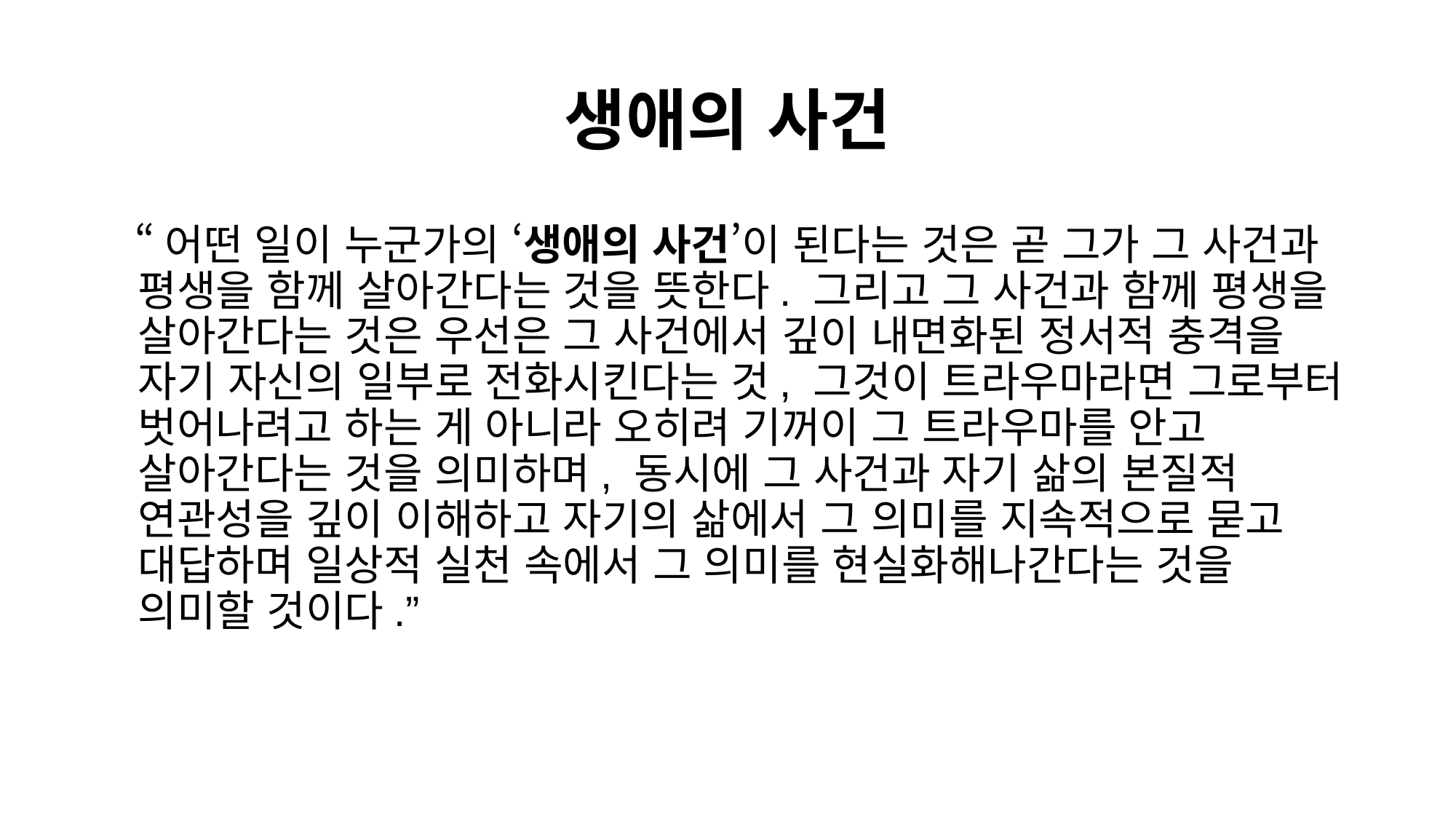

# 생애의 사건
  “어떤 일이 누군가의 ‘생애의 사건’이 된다는 것은 곧 그가 그 사건과 평생을 함께 살아간다는 것을 뜻한다. 그리고 그 사건과 함께 평생을 살아간다는 것은 우선은 그 사건에서 깊이 내면화된 정서적 충격을 자기 자신의 일부로 전화시킨다는 것, 그것이 트라우마라면 그로부터 벗어나려고 하는 게 아니라 오히려 기꺼이 그 트라우마를 안고 살아간다는 것을 의미하며, 동시에 그 사건과 자기 삶의 본질적 연관성을 깊이 이해하고 자기의 삶에서 그 의미를 지속적으로 묻고 대답하며 일상적 실천 속에서 그 의미를 현실화해나간다는 것을 의미할 것이다.”